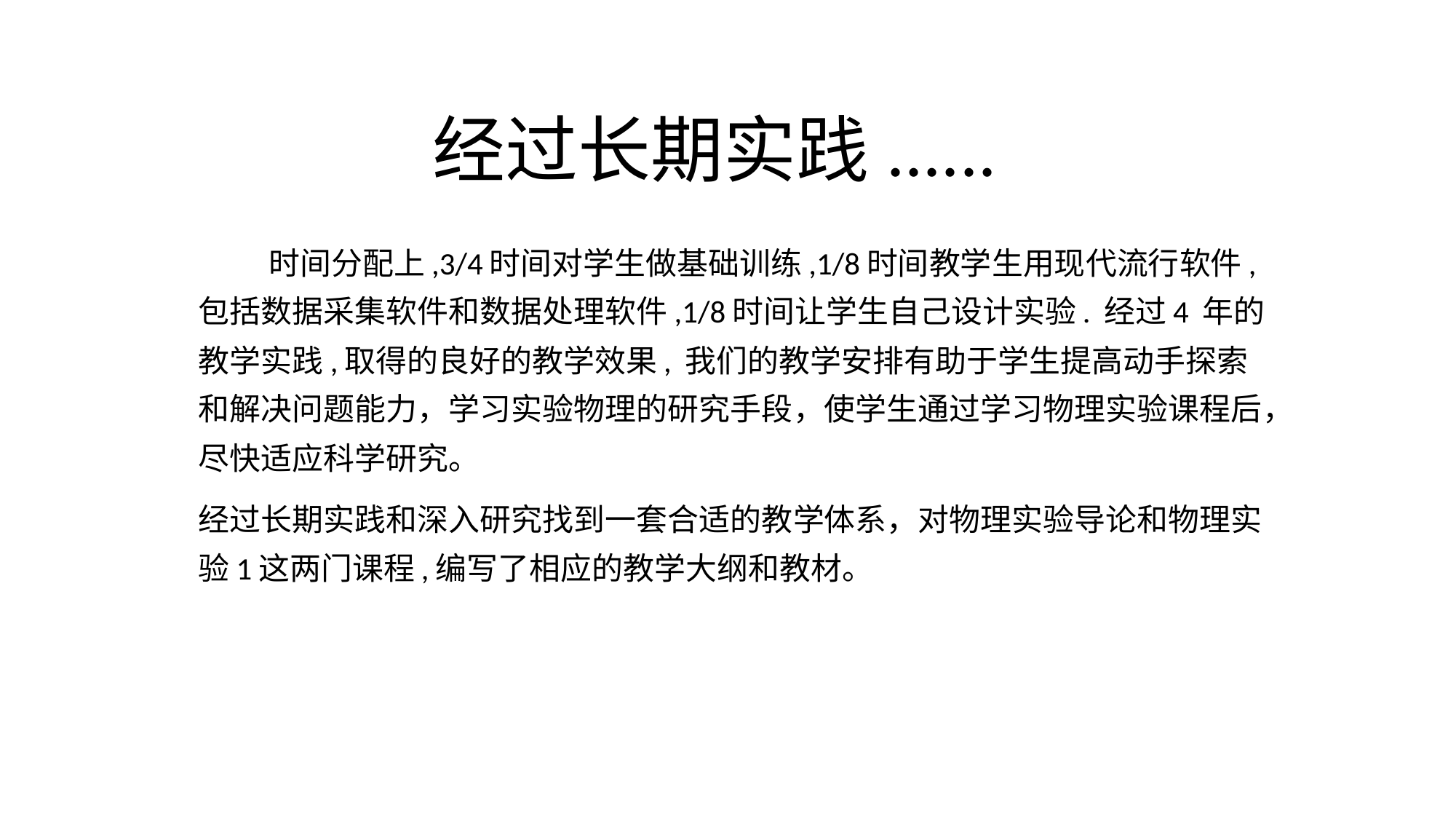

# 经过长期实践......
         时间分配上,3/4时间对学生做基础训练,1/8时间教学生用现代流行软件,包括数据采集软件和数据处理软件,1/8时间让学生自己设计实验. 经过4 年的教学实践,取得的良好的教学效果, 我们的教学安排有助于学生提高动手探索和解决问题能力，学习实验物理的研究手段，使学生通过学习物理实验课程后，尽快适应科学研究。
经过长期实践和深入研究找到一套合适的教学体系，对物理实验导论和物理实验1这两门课程,编写了相应的教学大纲和教材。